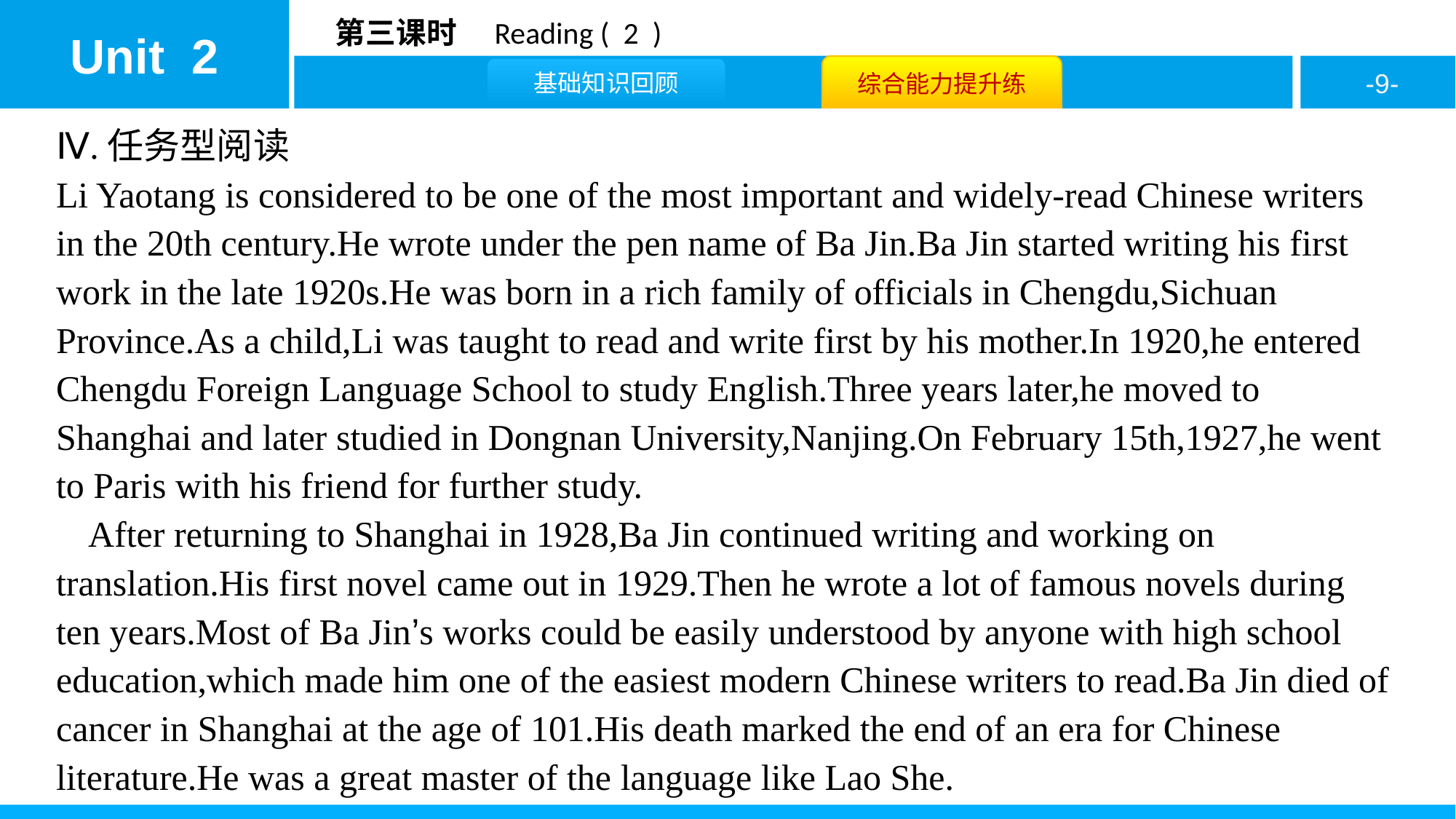

Ⅳ.任务型阅读
Li Yaotang is considered to be one of the most important and widely-read Chinese writers in the 20th century.He wrote under the pen name of Ba Jin.Ba Jin started writing his first work in the late 1920s.He was born in a rich family of officials in Chengdu,Sichuan Province.As a child,Li was taught to read and write first by his mother.In 1920,he entered Chengdu Foreign Language School to study English.Three years later,he moved to Shanghai and later studied in Dongnan University,Nanjing.On February 15th,1927,he went to Paris with his friend for further study.
After returning to Shanghai in 1928,Ba Jin continued writing and working on translation.His first novel came out in 1929.Then he wrote a lot of famous novels during ten years.Most of Ba Jin’s works could be easily understood by anyone with high school education,which made him one of the easiest modern Chinese writers to read.Ba Jin died of cancer in Shanghai at the age of 101.His death marked the end of an era for Chinese literature.He was a great master of the language like Lao She.